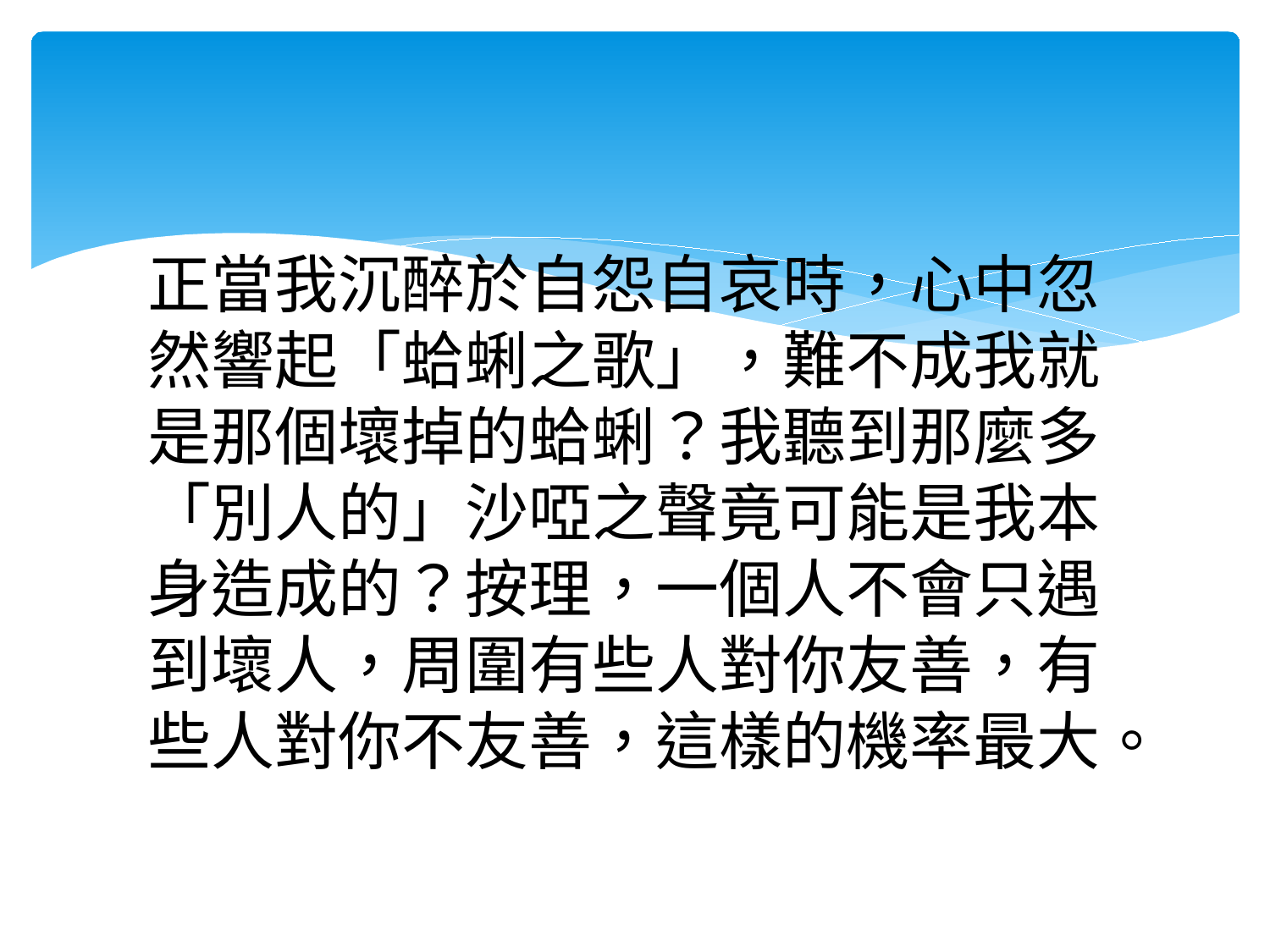

#
正當我沉醉於自怨自哀時，心中忽然響起「蛤蜊之歌」，難不成我就是那個壞掉的蛤蜊？我聽到那麼多「別人的」沙啞之聲竟可能是我本身造成的？按理，一個人不會只遇到壞人，周圍有些人對你友善，有些人對你不友善，這樣的機率最大。